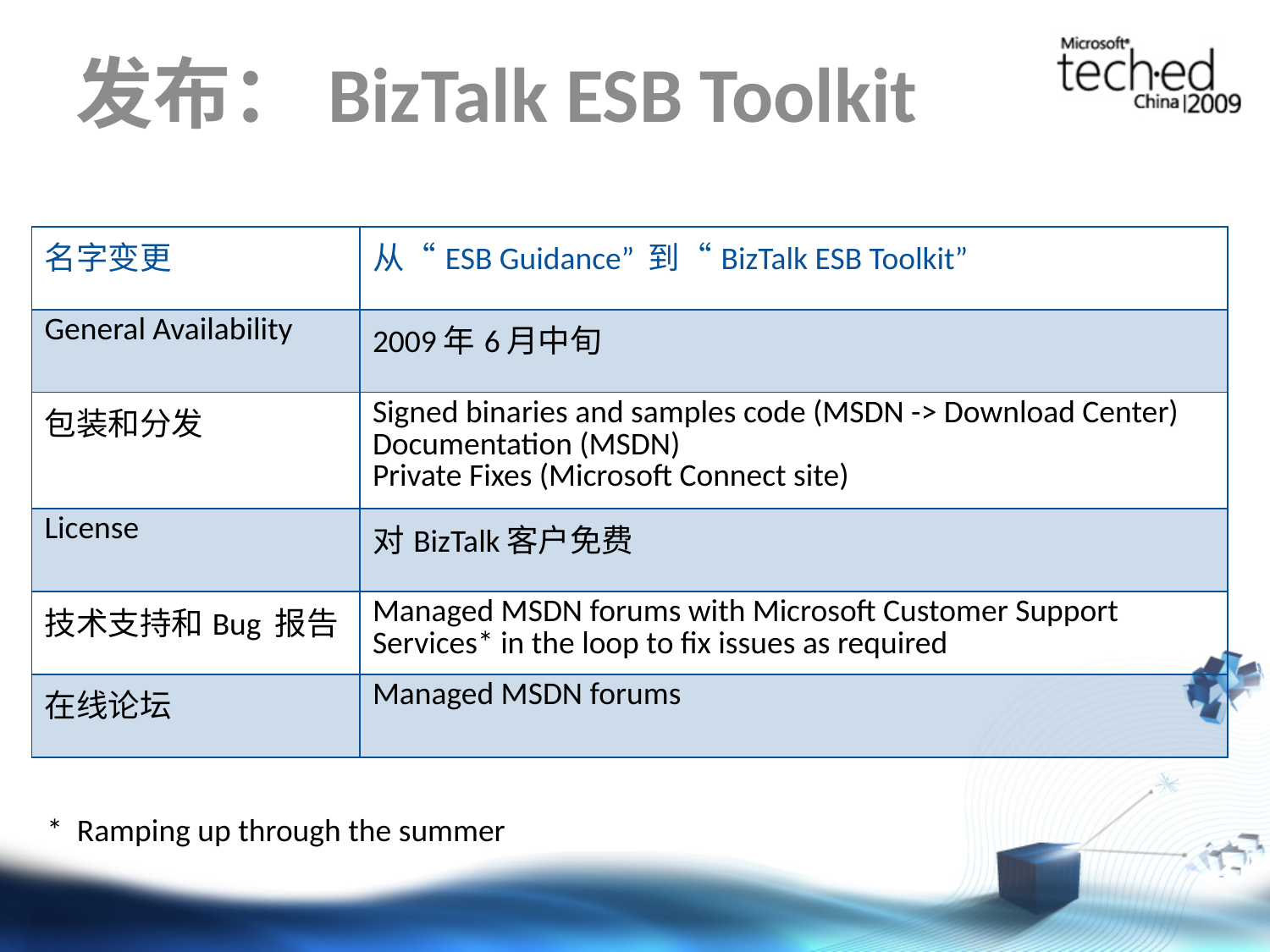

# 发布：BizTalk ESB Toolkit
| 名字变更 | 从“ESB Guidance” 到“BizTalk ESB Toolkit” |
| --- | --- |
| General Availability | 2009年6月中旬 |
| 包装和分发 | Signed binaries and samples code (MSDN -> Download Center) Documentation (MSDN) Private Fixes (Microsoft Connect site) |
| License | 对BizTalk客户免费 |
| 技术支持和Bug 报告 | Managed MSDN forums with Microsoft Customer Support Services\* in the loop to fix issues as required |
| 在线论坛 | Managed MSDN forums |
*  Ramping up through the summer